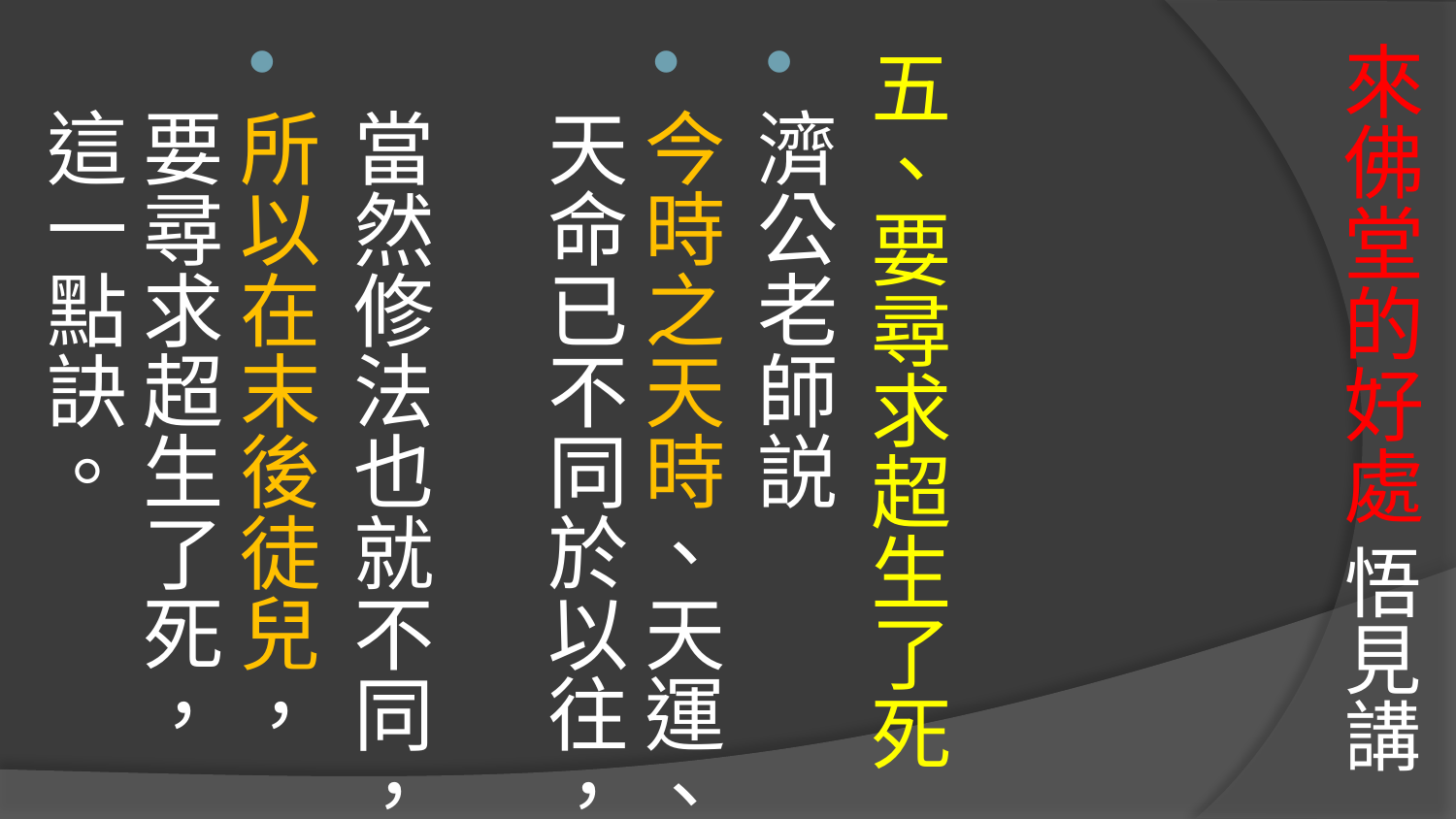

# 來佛堂的好處 悟見講
五、要尋求超生了死
濟公老師説
今時之天時、天運、天命已不同於以往，
當然修法也就不同，
所以在末後徒兒，
要尋求超生了死，這一點訣。